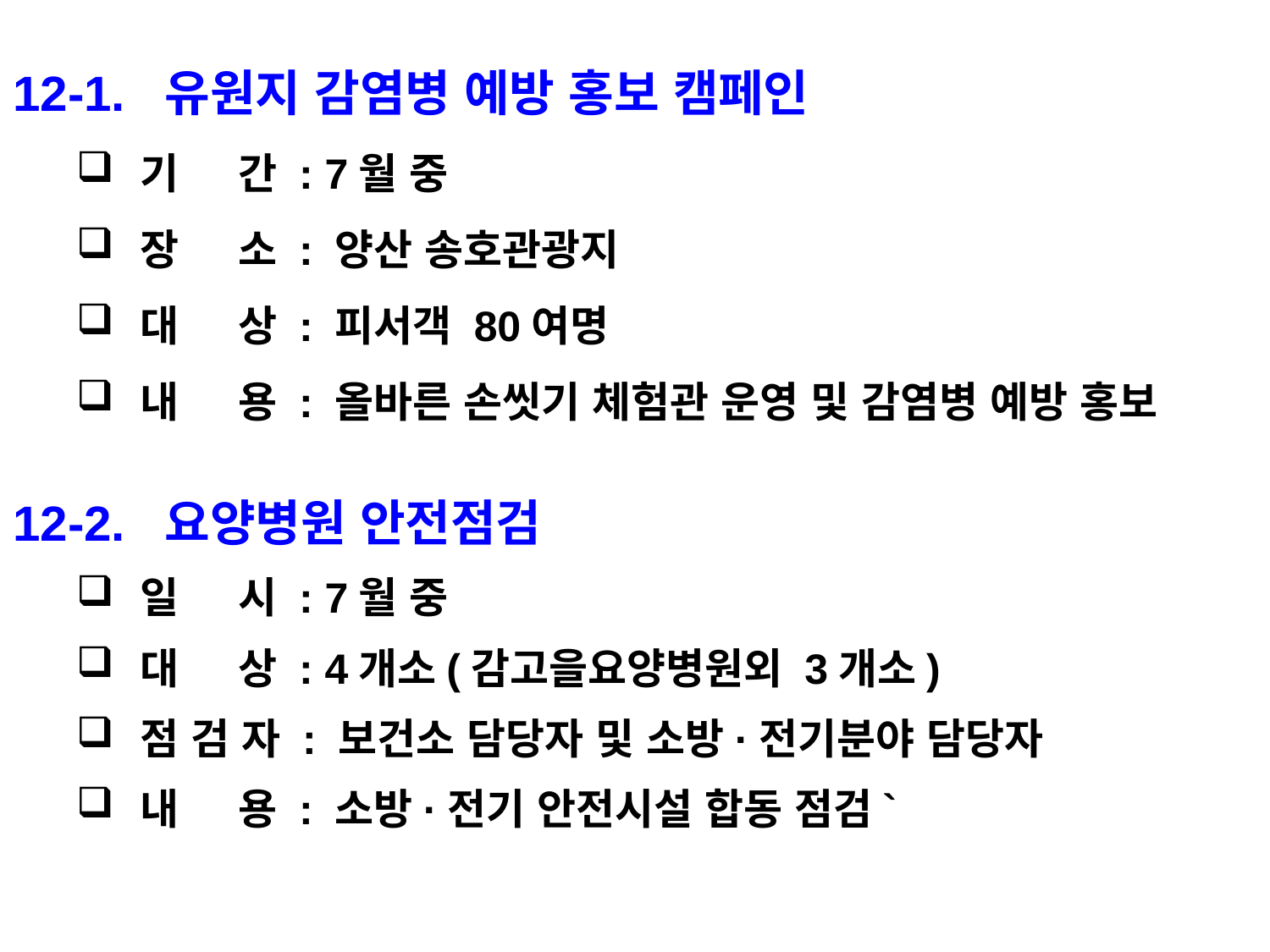

12-1.  유원지 감염병 예방 홍보 캠페인
기     간 : 7월 중
장     소 : 양산 송호관광지
대     상 : 피서객 80여명
내     용 : 올바른 손씻기 체험관 운영 및 감염병 예방 홍보

12-2.  요양병원 안전점검
일     시 : 7월 중
대     상 : 4개소(감고을요양병원외 3개소)
점 검 자 : 보건소 담당자 및 소방·전기분야 담당자
내     용 : 소방·전기 안전시설 합동 점검`